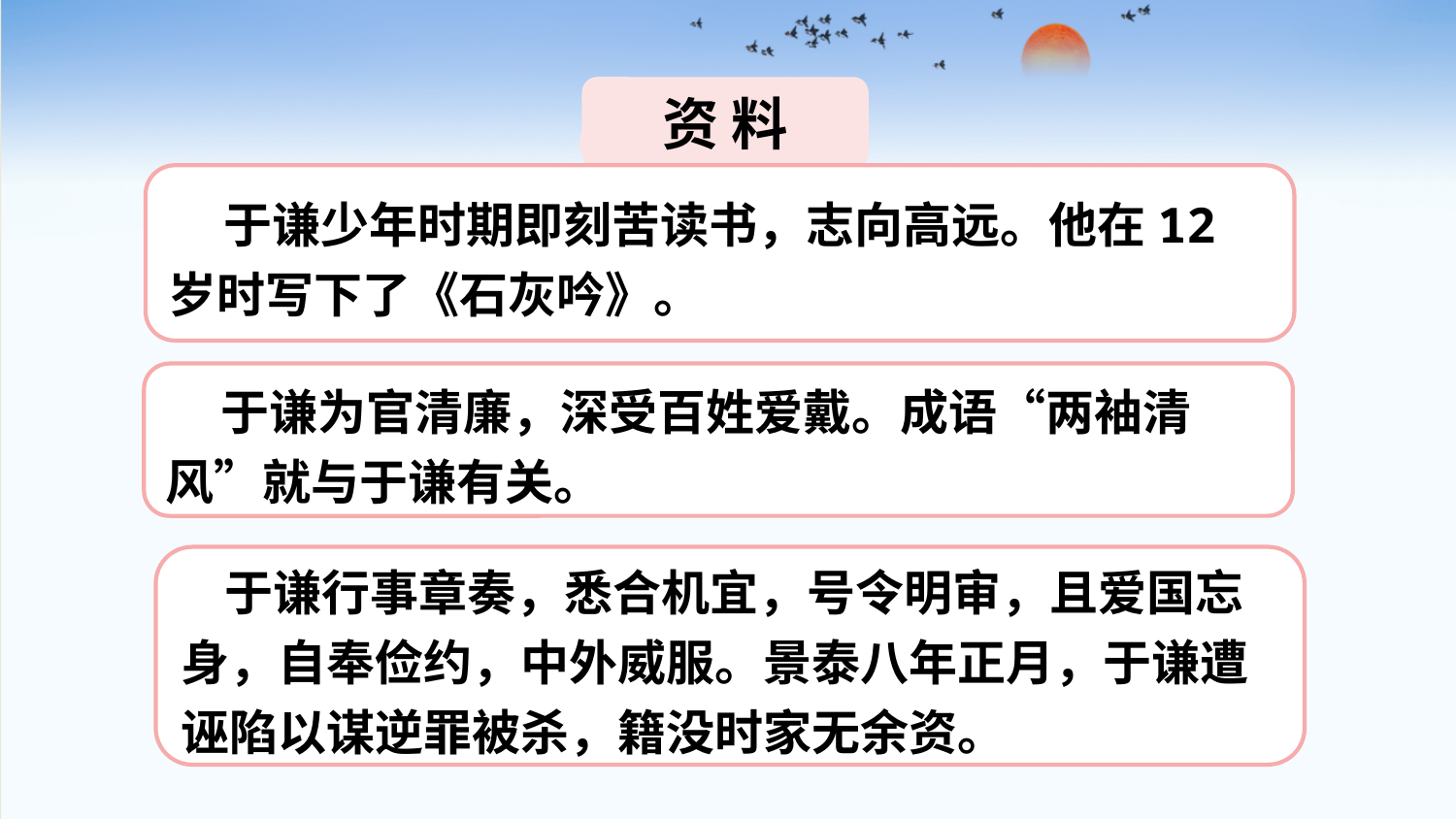

资 料
    于谦少年时期即刻苦读书，志向高远。他在12岁时写下了《石灰吟》。

    于谦为官清廉，深受百姓爱戴。成语“两袖清风”就与于谦有关。

   于谦行事章奏，悉合机宜，号令明审，且爱国忘身，自奉俭约，中外威服。景泰八年正月，于谦遭诬陷以谋逆罪被杀，籍没时家无余资。